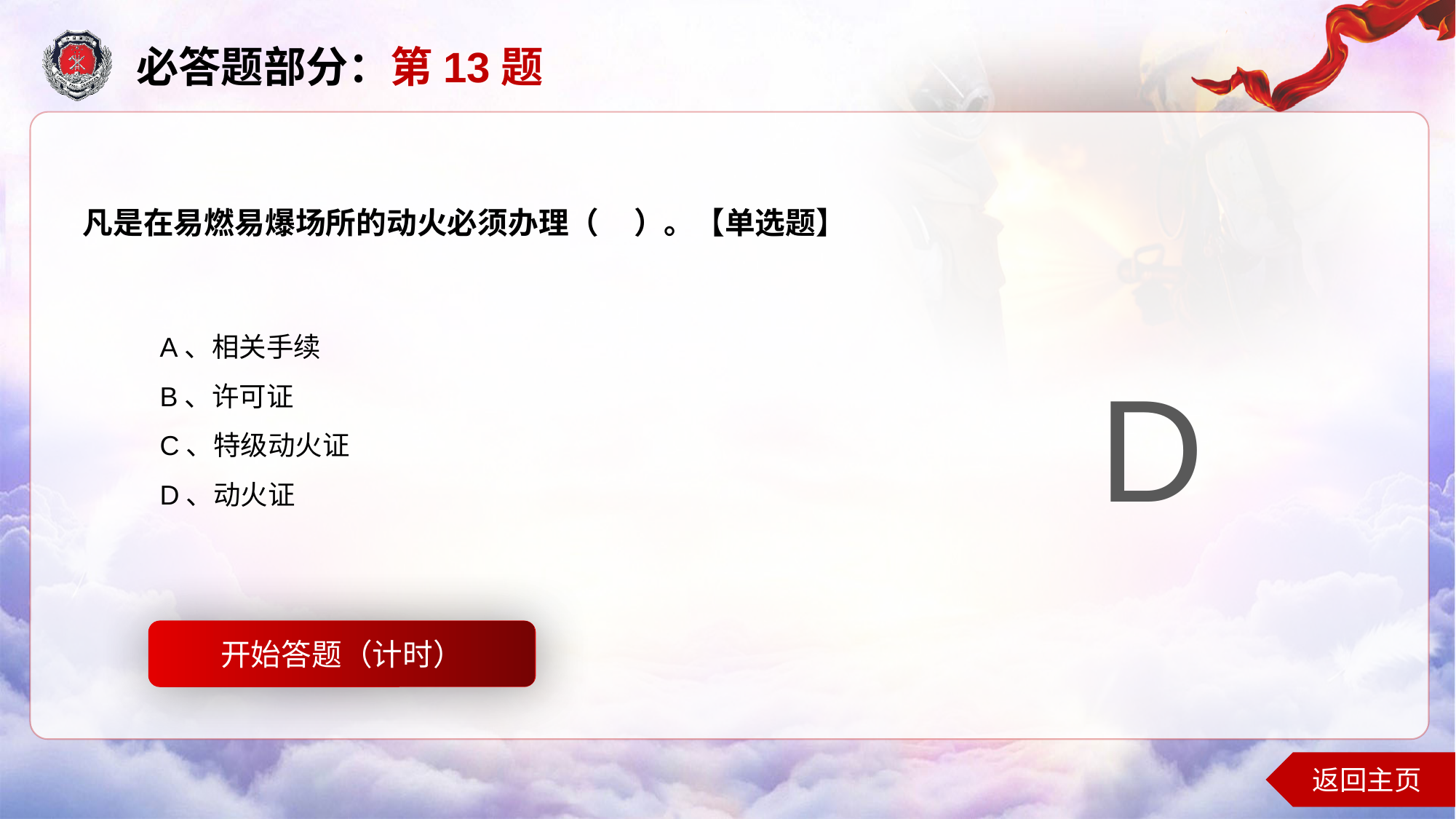

必答题部分：第13题
凡是在易燃易爆场所的动火必须办理（     ）。【单选题】
A、相关手续
B、许可证
C、特级动火证
D、动火证
D
开始答题（计时）
开始答题
返回主页